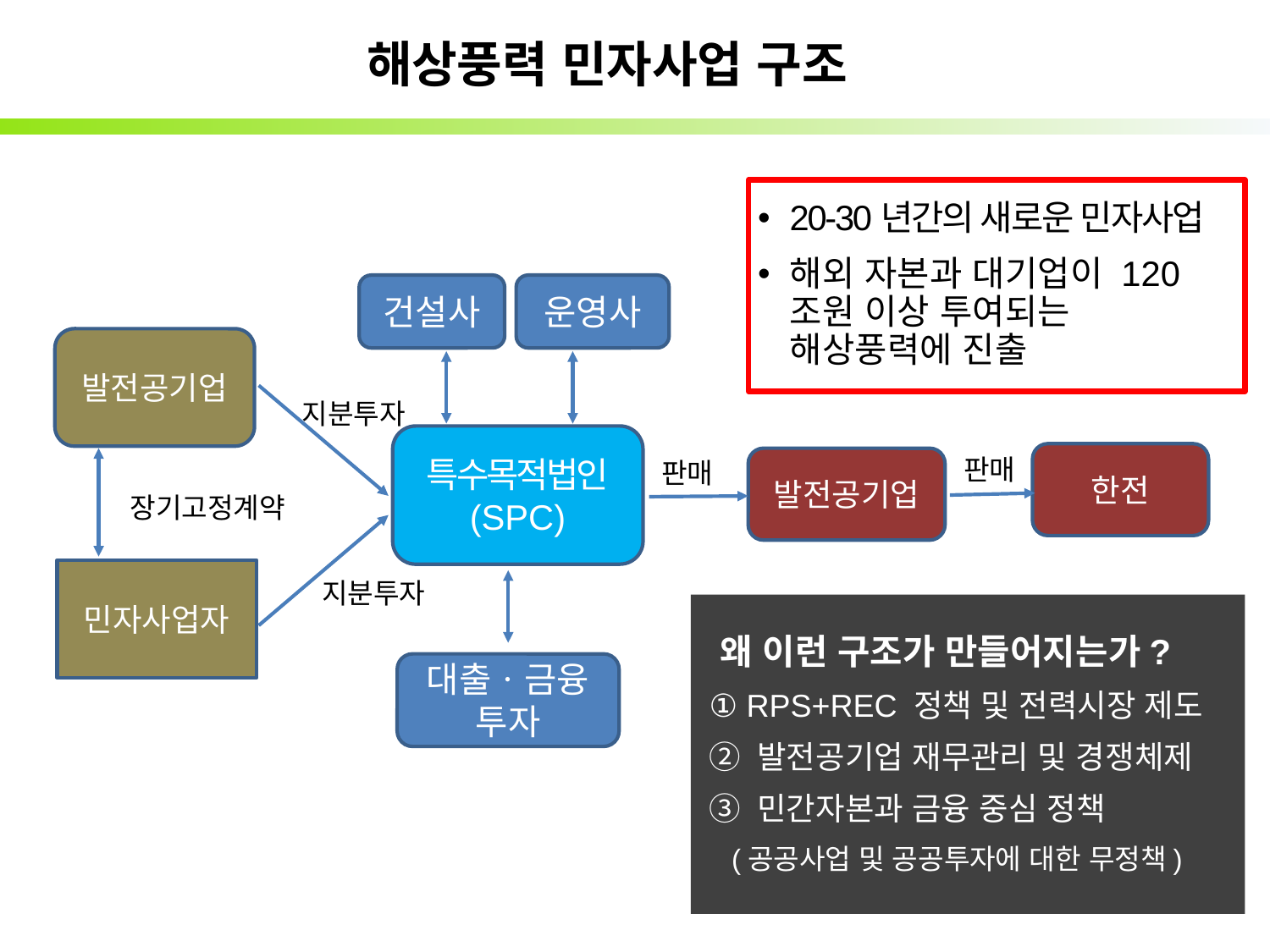

# 해상풍력 민자사업 구조
20-30년간의 새로운 민자사업
해외 자본과 대기업이 120조원 이상 투여되는  해상풍력에 진출
건설사
운영사
발전공기업
지분투자
특수목적법인
(SPC)
한전
판매
발전공기업
판매
장기고정계약
민자사업자
지분투자

   왜 이런 구조가 만들어지는가?
 ① RPS+REC 정책 및 전력시장 제도
 ② 발전공기업 재무관리 및 경쟁체제
 ③ 민간자본과 금융 중심 정책
    (공공사업 및 공공투자에 대한 무정책)

대출ㆍ금융투자